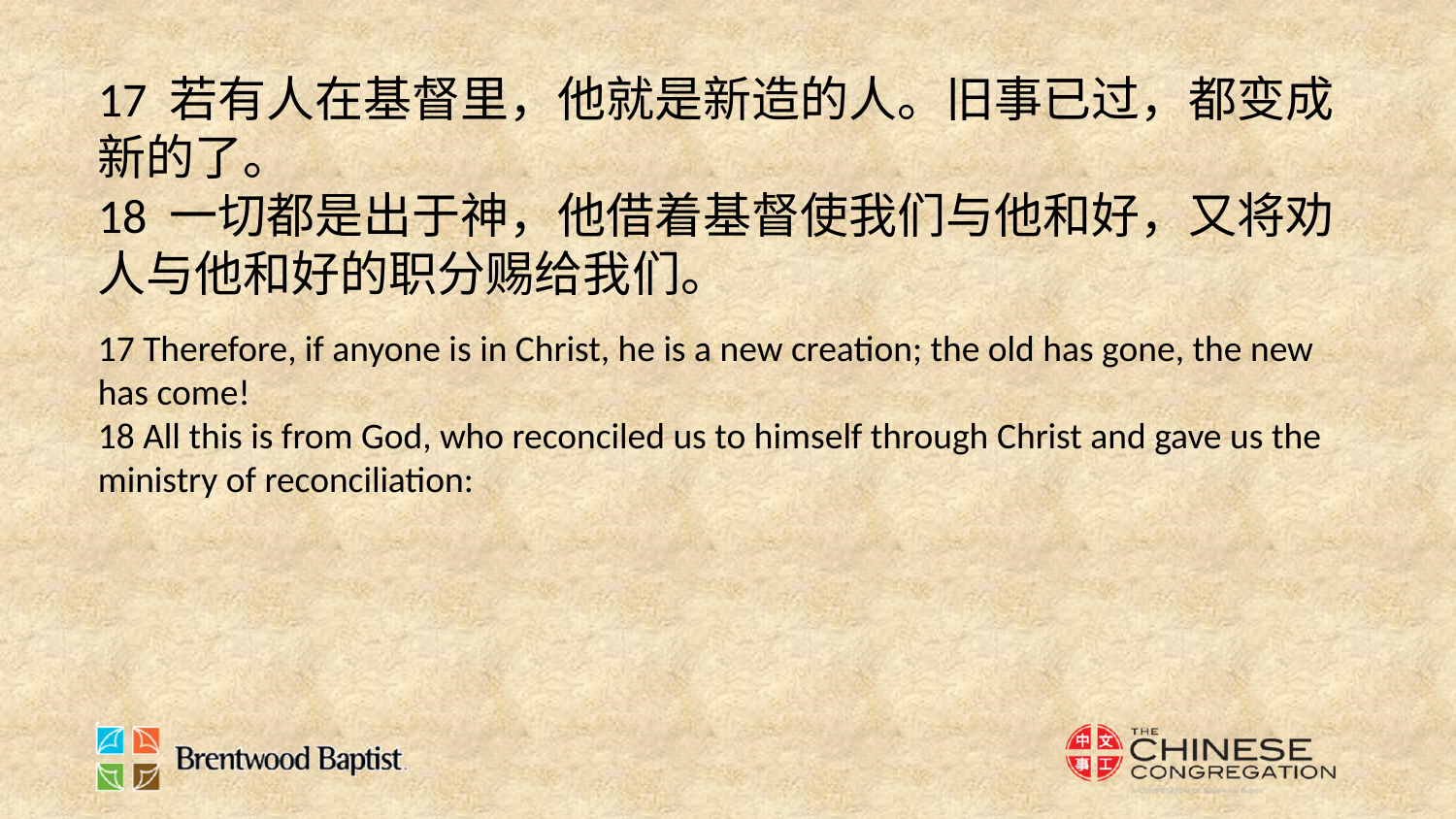

17 若有人在基督里，他就是新造的人。旧事已过，都变成新的了。
18 一切都是出于神，他借着基督使我们与他和好，又将劝人与他和好的职分赐给我们。

17 Therefore, if anyone is in Christ, he is a new creation; the old has gone, the new has come!
18 All this is from God, who reconciled us to himself through Christ and gave us the ministry of reconciliation: